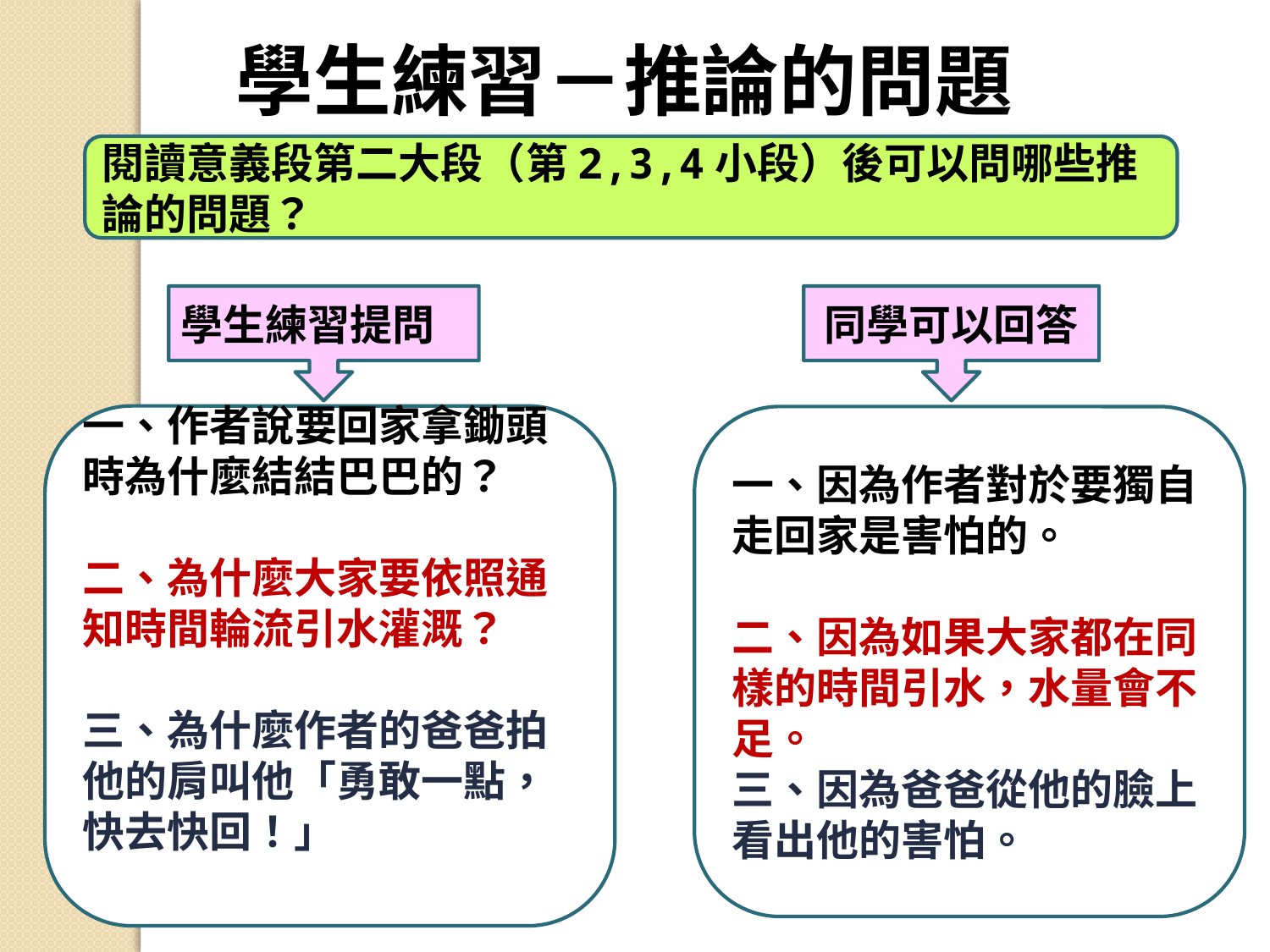

學生練習－推論的問題
閱讀意義段第二大段（第2,3,4小段）後可以問哪些推論的問題？
學生練習提問
同學可以回答
一、作者說要回家拿鋤頭時為什麼結結巴巴的？

二、為什麼大家要依照通知時間輪流引水灌溉？

三、為什麼作者的爸爸拍他的肩叫他「勇敢一點，快去快回！」

一、因為作者對於要獨自走回家是害怕的。

二、因為如果大家都在同樣的時間引水，水量會不足。
三、因為爸爸從他的臉上看出他的害怕。